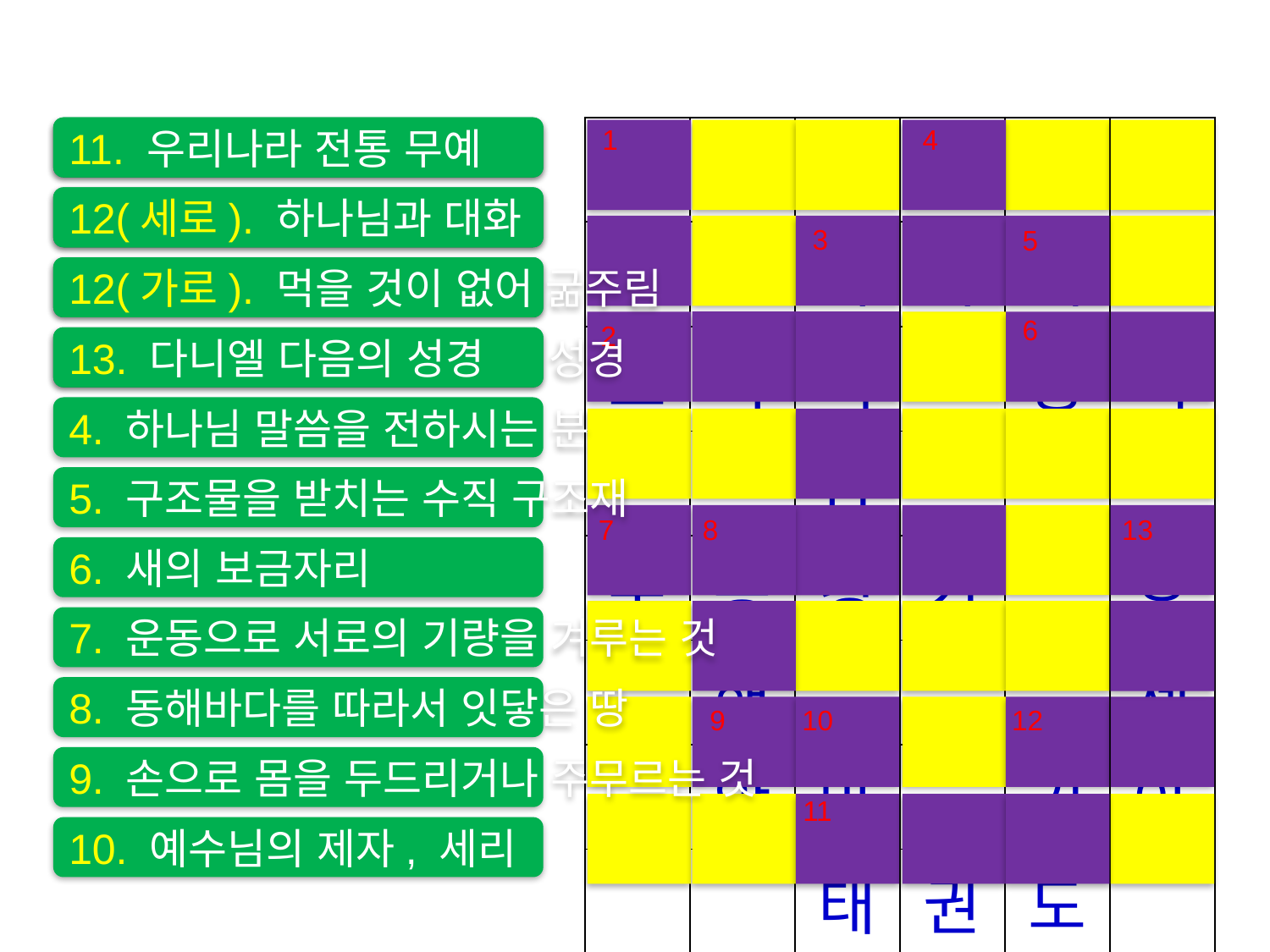

1

4

1. 비행기가 달리는 길
11. 우리나라 전통 무예
| 활 |  |  | 목 |  |  |
| --- | --- | --- | --- | --- | --- |
| 주 |  | 사 | 사 | 기 |  |
| 로 | 마 | 서 |  | 둥 | 지 |
|  |  | 삼 |  |  |  |
| 운 | 동 | 경 | 기 |  | 호 |
|  | 해 |  |  |  | 세 |
|  | 안 | 마 |  | 기 | 아 |
|  |  | 태 | 권 | 도 |  |

2. 사도행전 다음의 성경
12(세로). 하나님과 대화

3

5

3(세로). 四書三經
12(가로). 먹을 것이 없어 굶주림
6

2

3(가로). 여호수아 다음의 성경
13. 다니엘 다음의 성경
4. 하나님 말씀을 전하시는 분

5. 구조물을 받치는 수직 구조재

7

13

8

6. 새의 보금자리

7. 운동으로 서로의 기량을 겨루는 것
8. 동해바다를 따라서 잇닿은 땅
9

10

12

9. 손으로 몸을 두드리거나 주무르는 것
11

10. 예수님의 제자, 세리